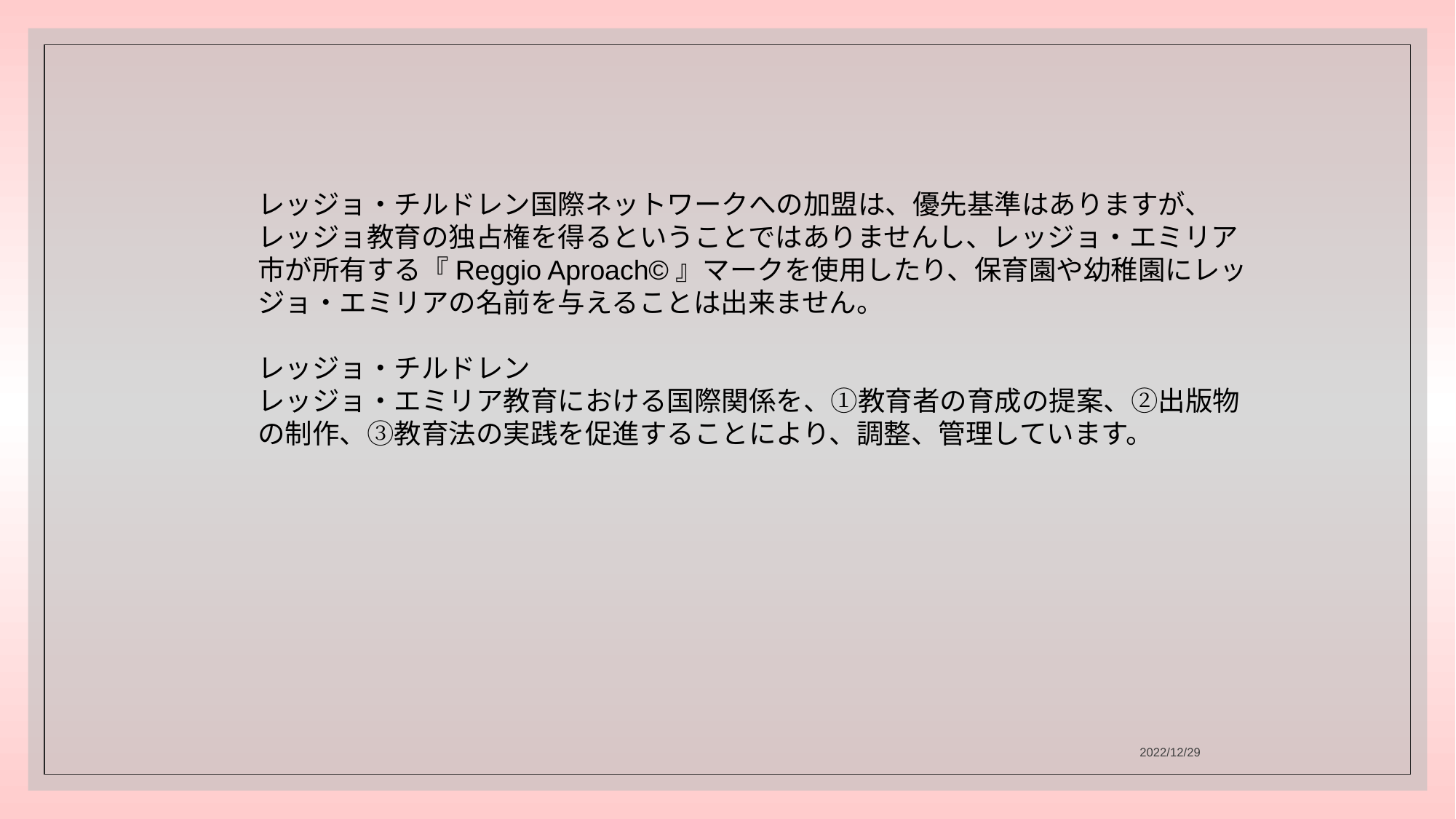

レッジョ・チルドレン国際ネットワークへの加盟は、優先基準はありますが、レッジョ教育の独占権を得るということではありませんし、レッジョ・エミリア市が所有する『Reggio Aproach©』マークを使用したり、保育園や幼稚園にレッジョ・エミリアの名前を与えることは出来ません。
レッジョ・チルドレン
レッジョ・エミリア教育における国際関係を、①教育者の育成の提案、②出版物の制作、③教育法の実践を促進することにより、調整、管理しています。
2022/12/29